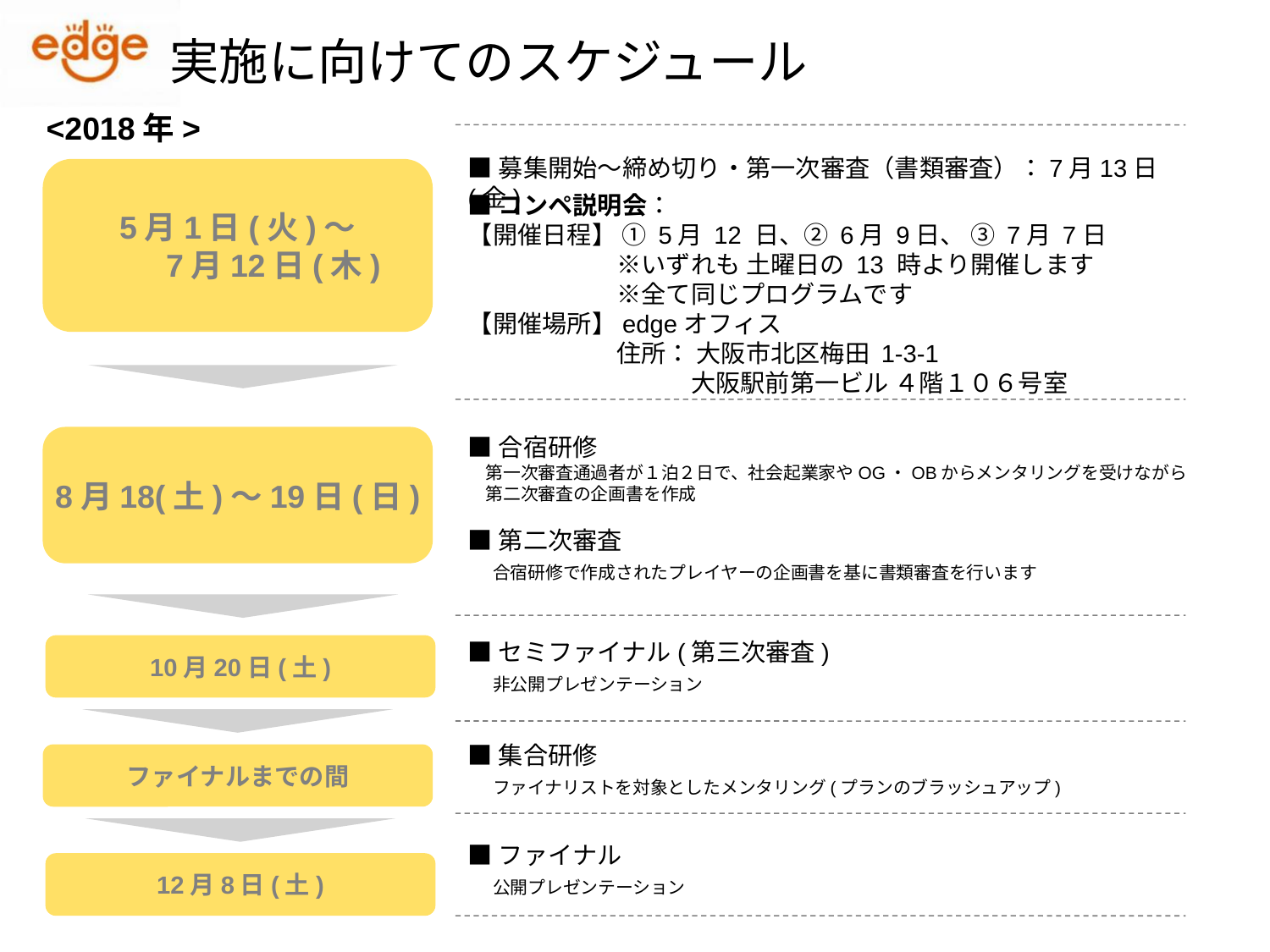

実施に向けてのスケジュール
<2018年>

■募集開始～締め切り・第一次審査（書類審査）：7月13日(金)
5月1日(火)～
　　7月12日(木)
■コンペ説明会：
【開催日程】 ① 5月 12 日、② 6月 9日、 ③ 7月 7日
　　　　　　※いずれも 土曜日の 13 時より開催します
　　　　　　※全て同じプログラムです
【開催場所】edgeオフィス
　　　　　　住所： 大阪市北区梅田 1-3-1
　　　　　　　　　大阪駅前第一ビル ４階１０６号室

■合宿研修
　第一次審査通過者が１泊２日で、社会起業家やOG・OBからメンタリングを受けながら
　第二次審査の企画書を作成

■第二次審査
　合宿研修で作成されたプレイヤーの企画書を基に書類審査を行います
8月18(土)～19日(日)

■セミファイナル(第三次審査)
　非公開プレゼンテーション
10月20日(土)

■集合研修
　ファイナリストを対象としたメンタリング(プランのブラッシュアップ)
ファイナルまでの間

■ファイナル
　公開プレゼンテーション
12月8日(土)